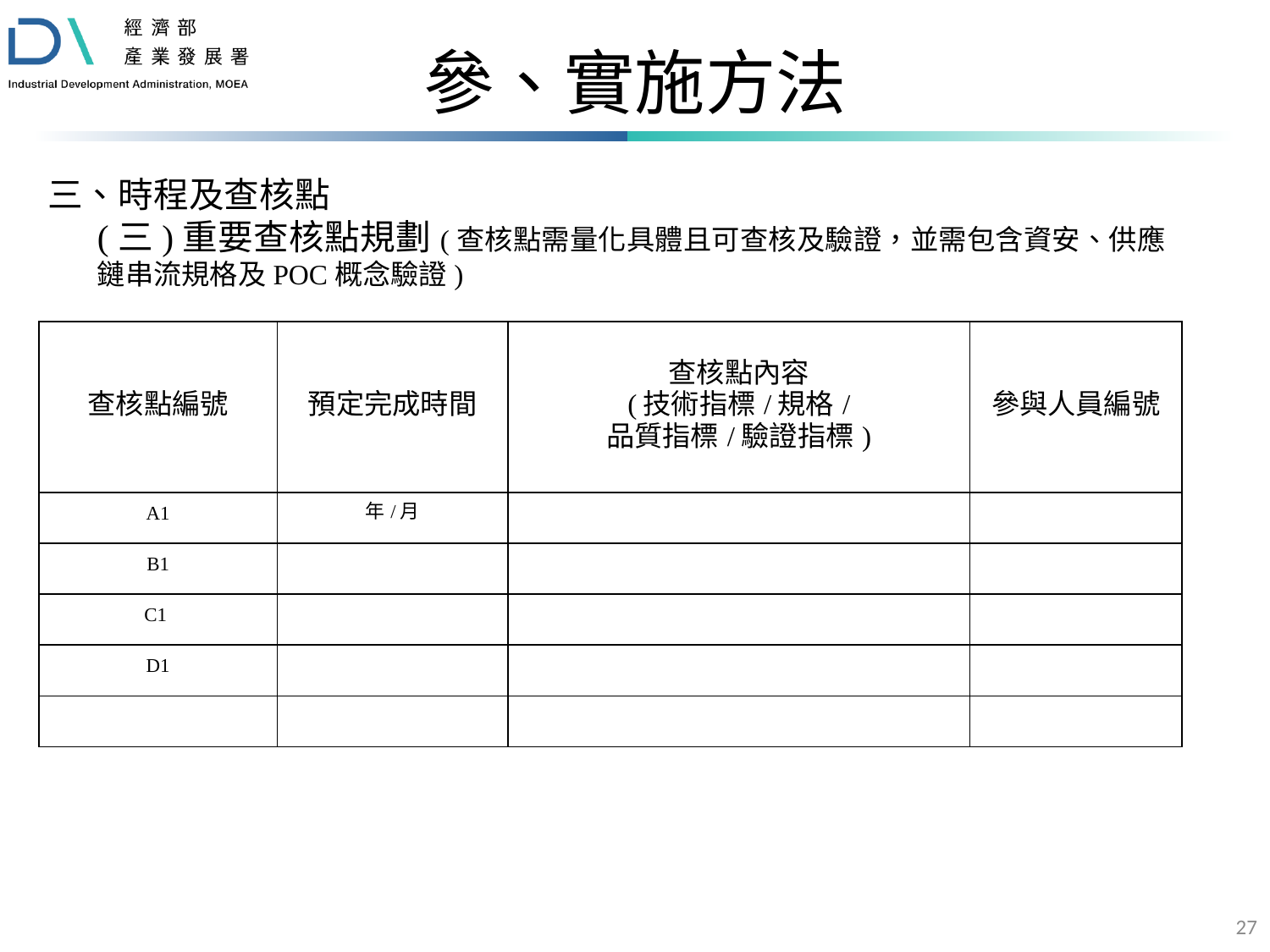

# 參、實施方法
三、時程及查核點
(三)重要查核點規劃(查核點需量化具體且可查核及驗證，並需包含資安、供應鏈串流規格及POC概念驗證)
| 查核點編號 | 預定完成時間 | 查核點內容 (技術指標/規格/ 品質指標/驗證指標) | 參與人員編號 |
| --- | --- | --- | --- |
| A1 | 年/月 |  |  |
| B1 |  |  |  |
| C1 |  |  |  |
| D1 |  |  |  |
|  |  |  |  |
27